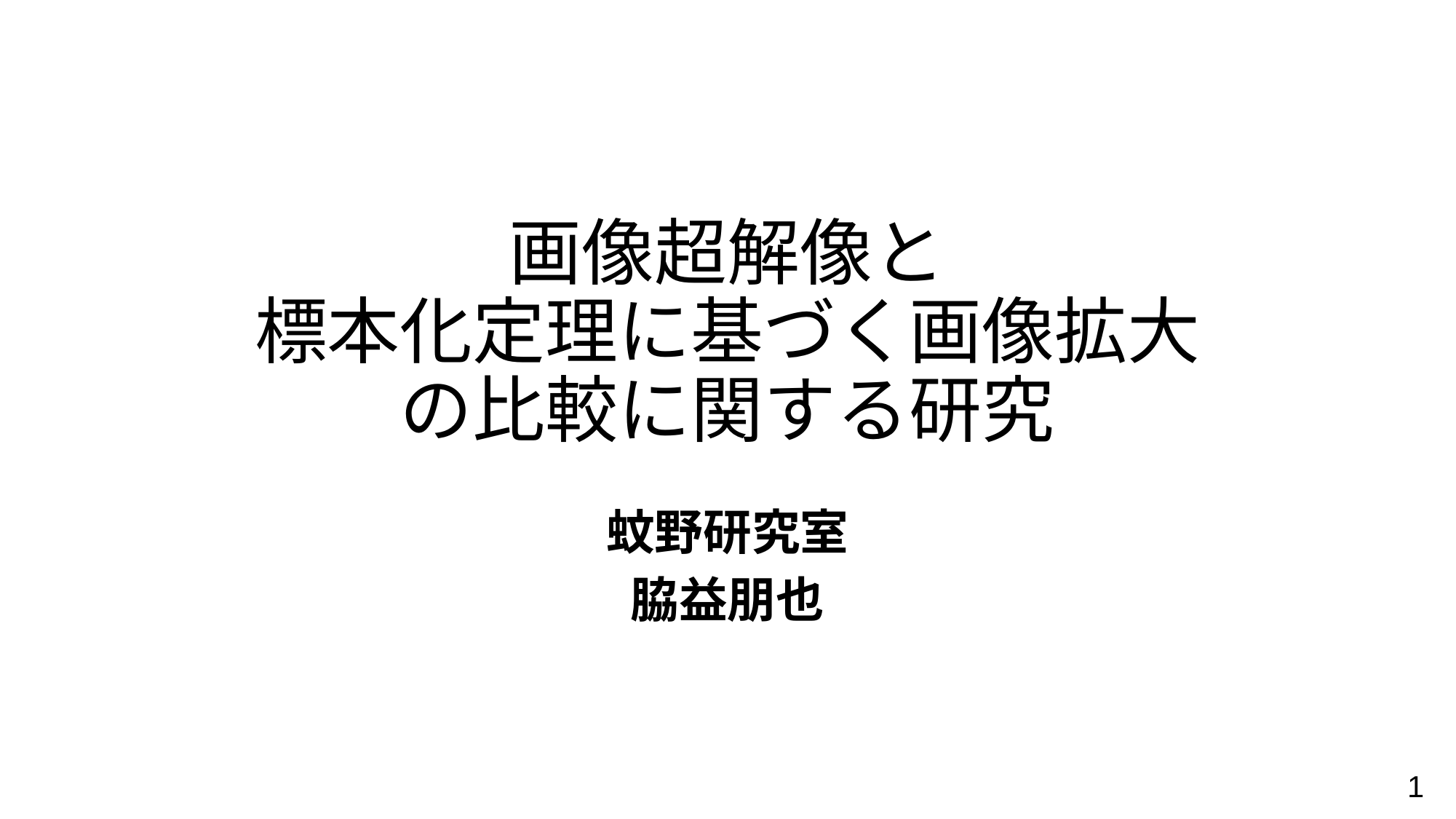

# 画像超解像と 標本化定理に基づく画像拡大 の比較に関する研究
蚊野研究室
脇益朋也
1